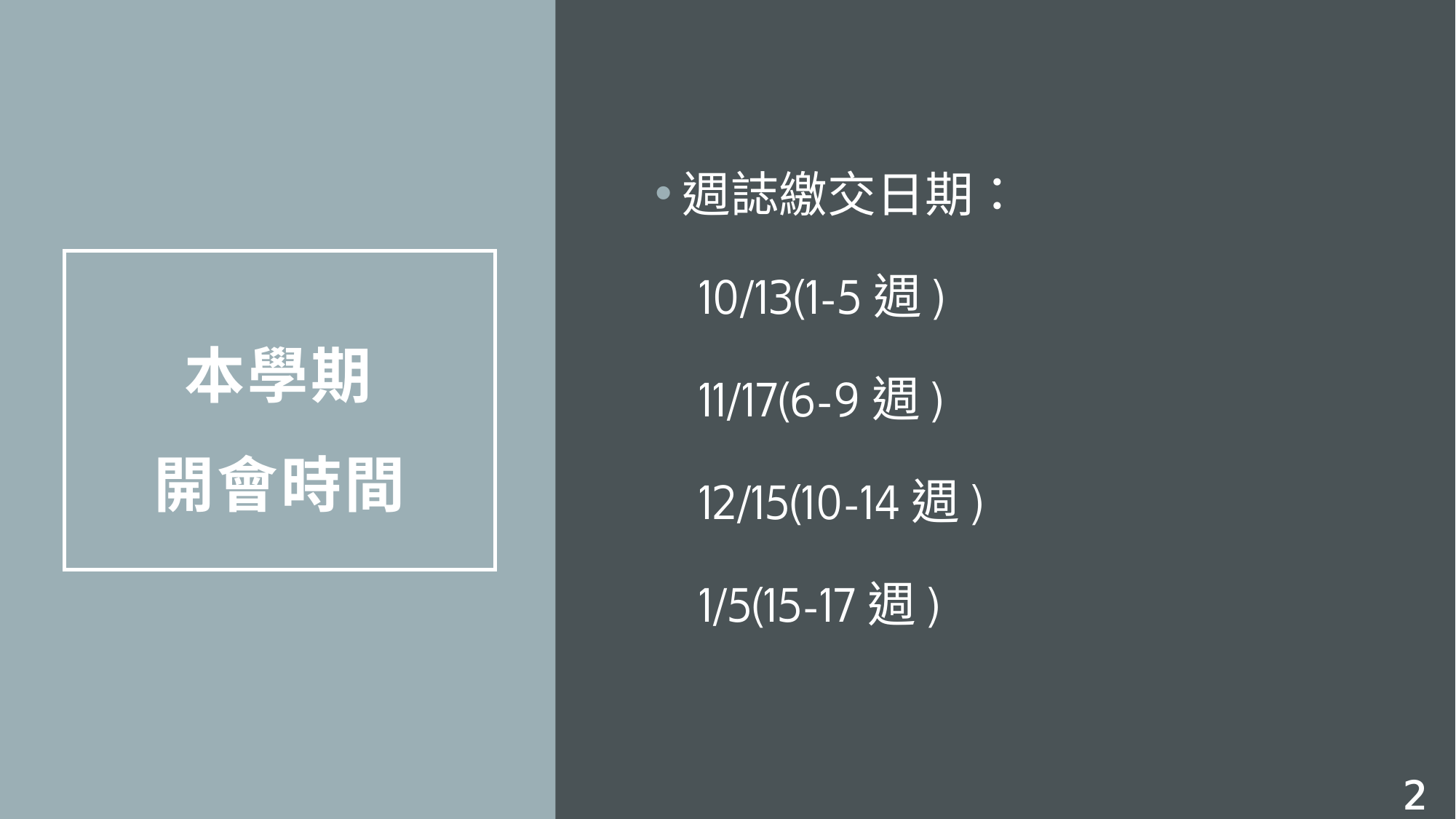

週誌繳交日期：
   10/13(1-5週)
   11/17(6-9週)
   12/15(10-14週)
   1/5(15-17週)
# 本學期 開會時間
2